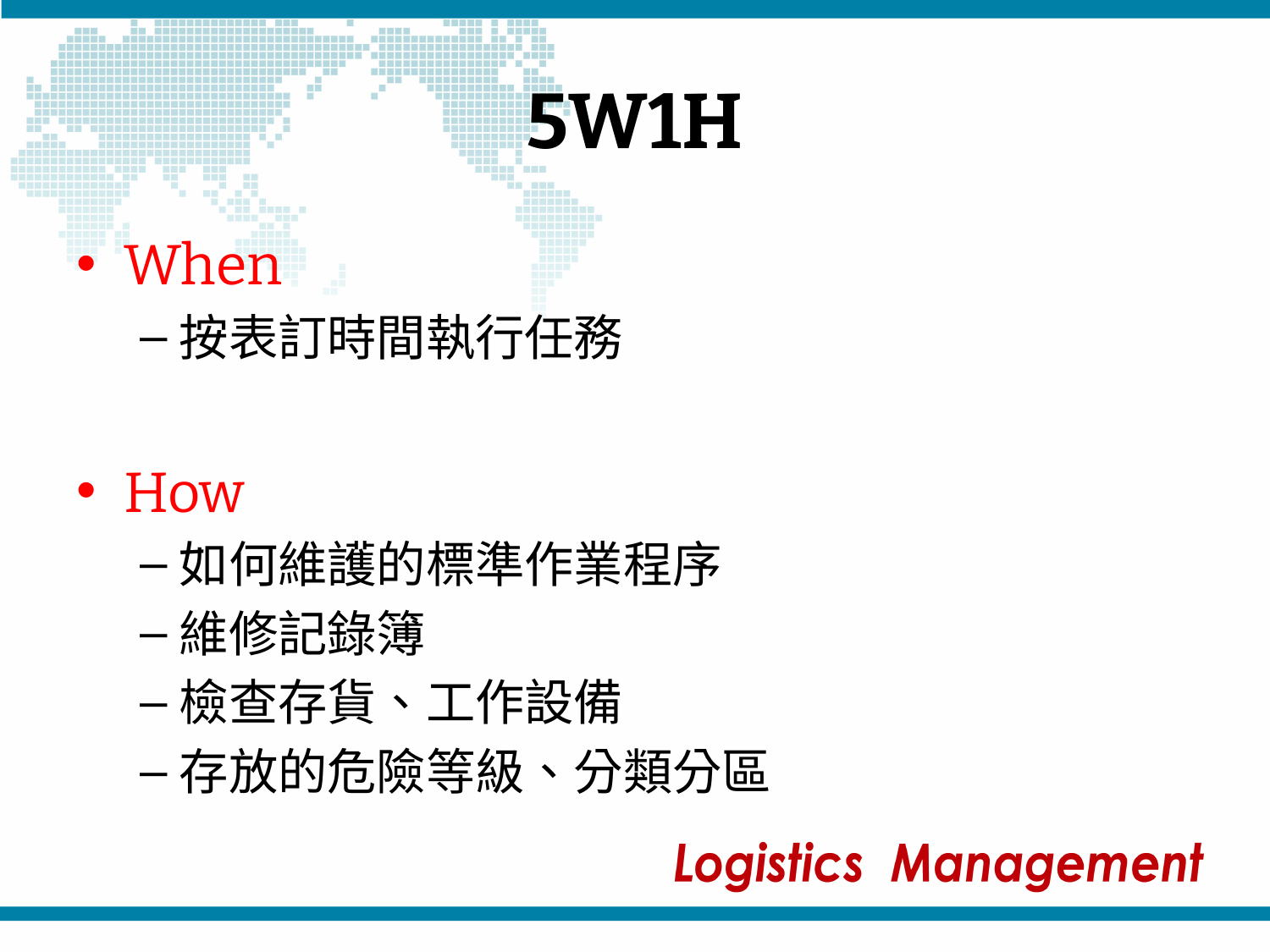

# 5W1H
When
按表訂時間執行任務

How
如何維護的標準作業程序
維修記錄簿
檢查存貨、工作設備
存放的危險等級、分類分區